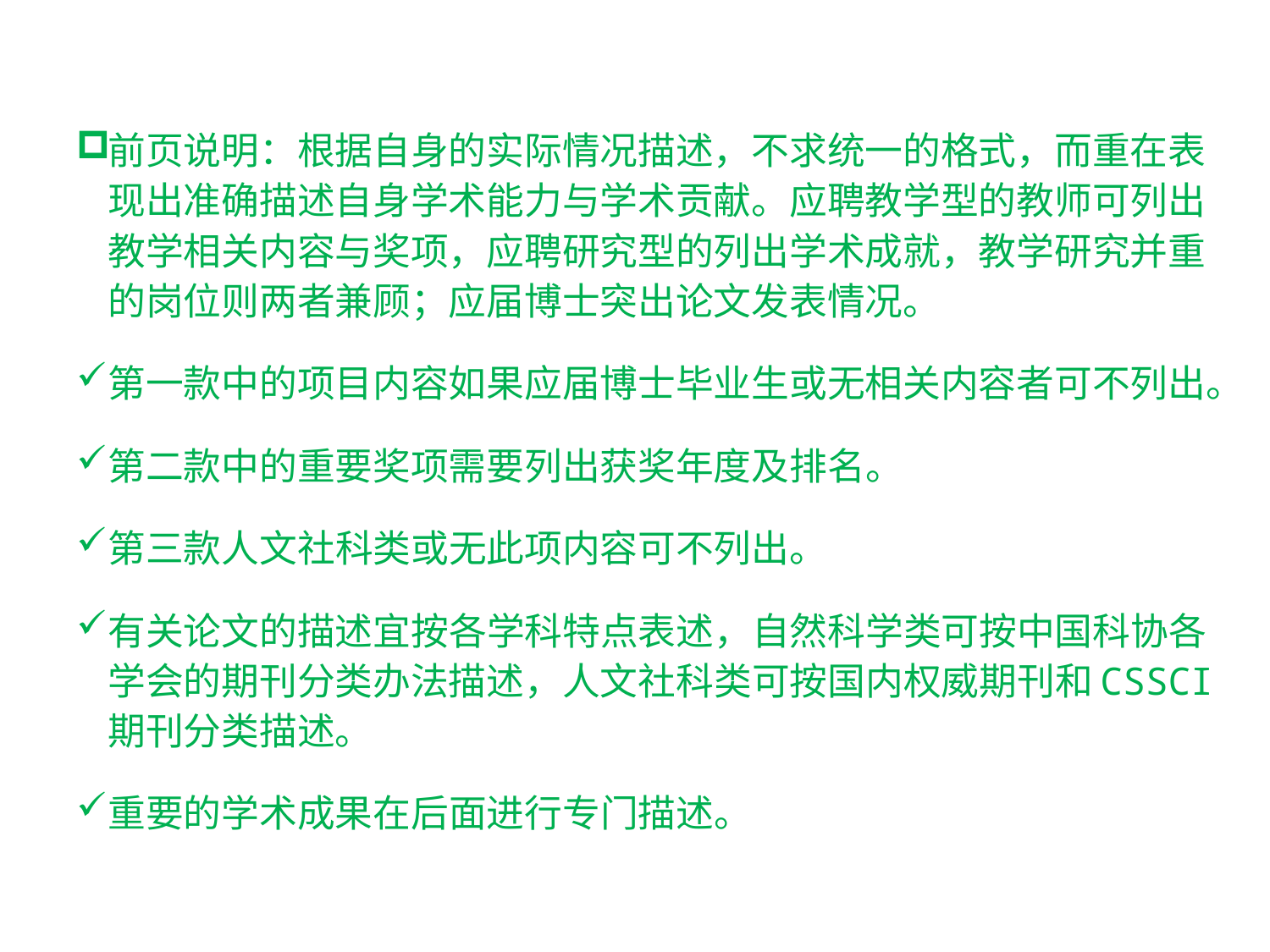

前页说明：根据自身的实际情况描述，不求统一的格式，而重在表现出准确描述自身学术能力与学术贡献。应聘教学型的教师可列出教学相关内容与奖项，应聘研究型的列出学术成就，教学研究并重的岗位则两者兼顾；应届博士突出论文发表情况。
第一款中的项目内容如果应届博士毕业生或无相关内容者可不列出。
第二款中的重要奖项需要列出获奖年度及排名。
第三款人文社科类或无此项内容可不列出。
有关论文的描述宜按各学科特点表述，自然科学类可按中国科协各学会的期刊分类办法描述，人文社科类可按国内权威期刊和CSSCI期刊分类描述。
重要的学术成果在后面进行专门描述。